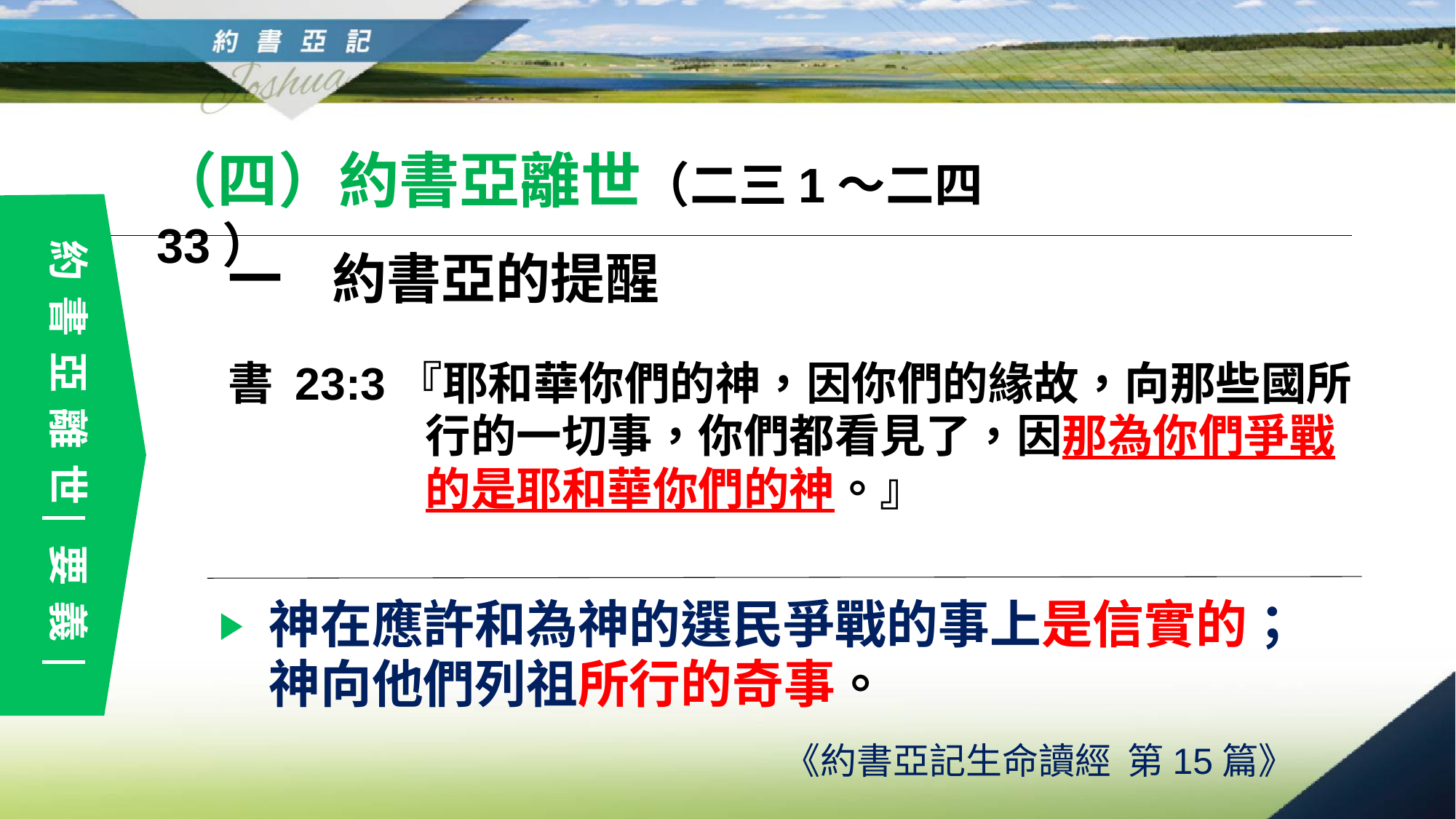

（四）約書亞離世（二三1～二四33）

約書亞離世 要義
一    約書亞的提醒
書 23:3『耶和華你們的神，因你們的緣故，向那些國所行的一切事，你們都看見了，因那為你們爭戰的是耶和華你們的神。』
神在應許和為神的選民爭戰的事上是信實的；神向他們列祖所行的奇事。

《約書亞記生命讀經  第15篇》